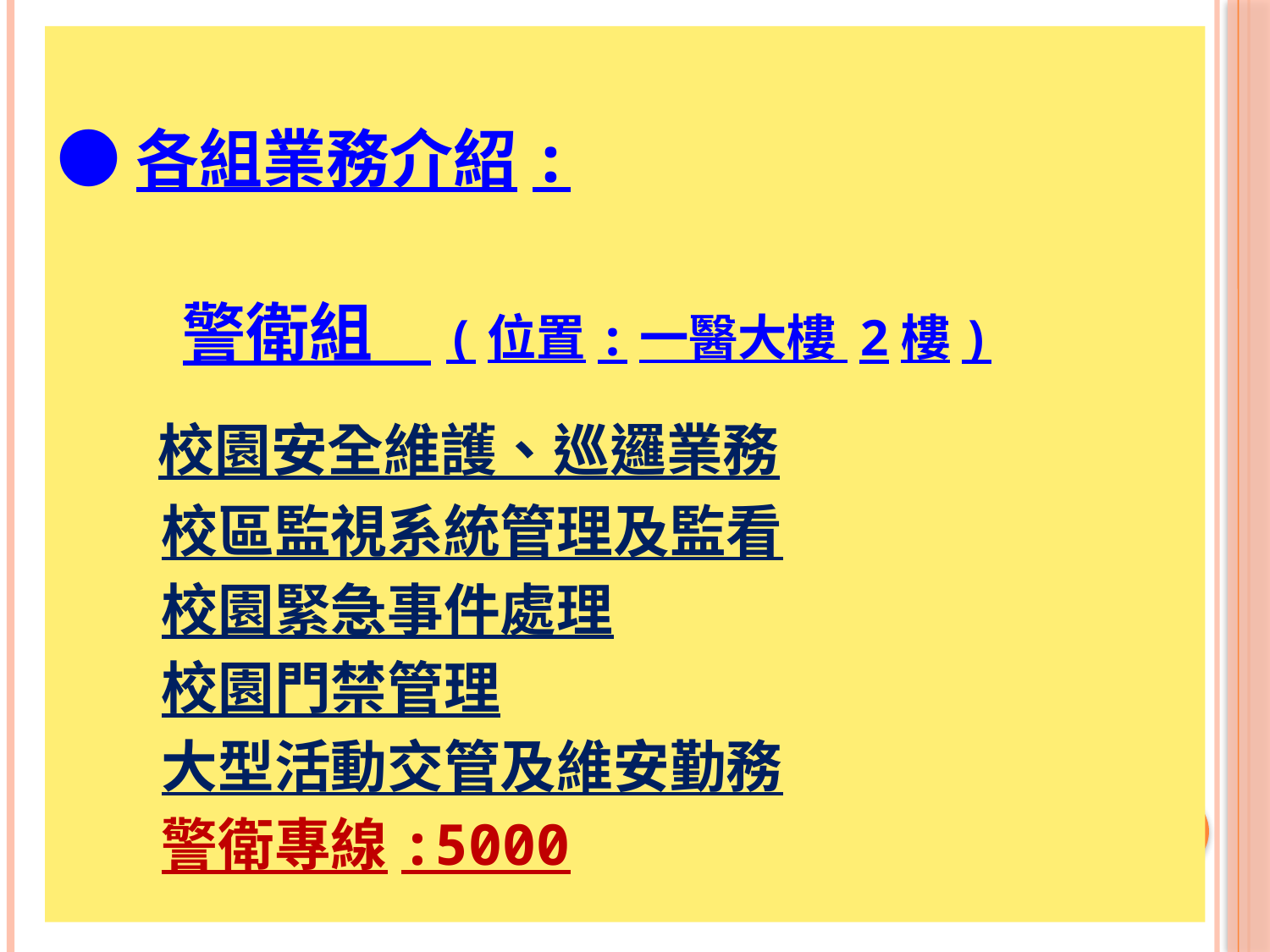

●各組業務介紹:

	     警衛組    (位置:一醫大樓 2樓)
      校園安全維護、巡邏業務
       校區監視系統管理及監看
       校園緊急事件處理
       校園門禁管理
       大型活動交管及維安勤務
       警衛專線:5000

9